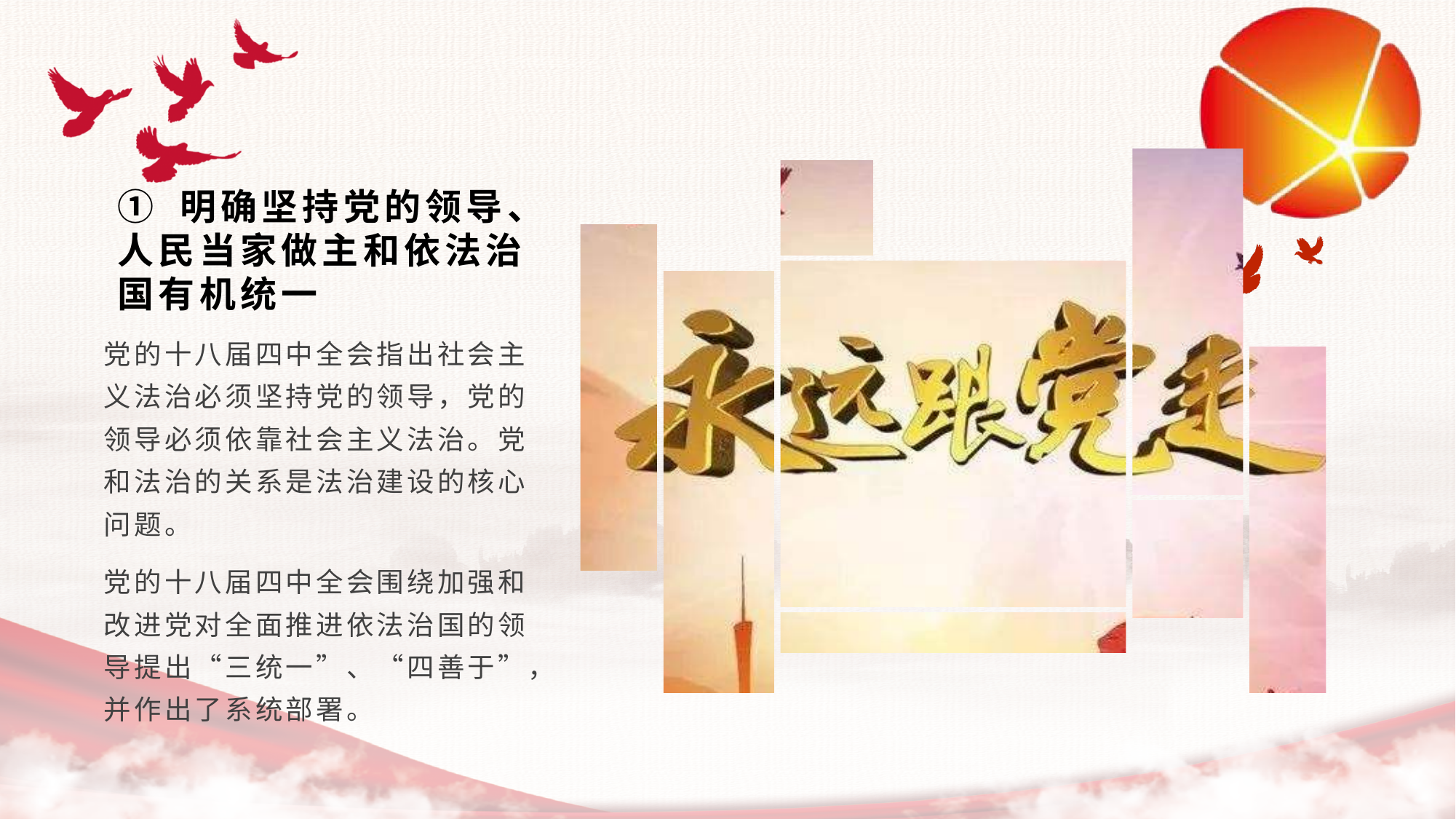

① 明确坚持党的领导、人民当家做主和依法治国有机统一

党的十八届四中全会指出社会主义法治必须坚持党的领导，党的领导必须依靠社会主义法治。党和法治的关系是法治建设的核心问题。
党的十八届四中全会围绕加强和改进党对全面推进依法治国的领导提出“三统一”、“四善于”，并作出了系统部署。